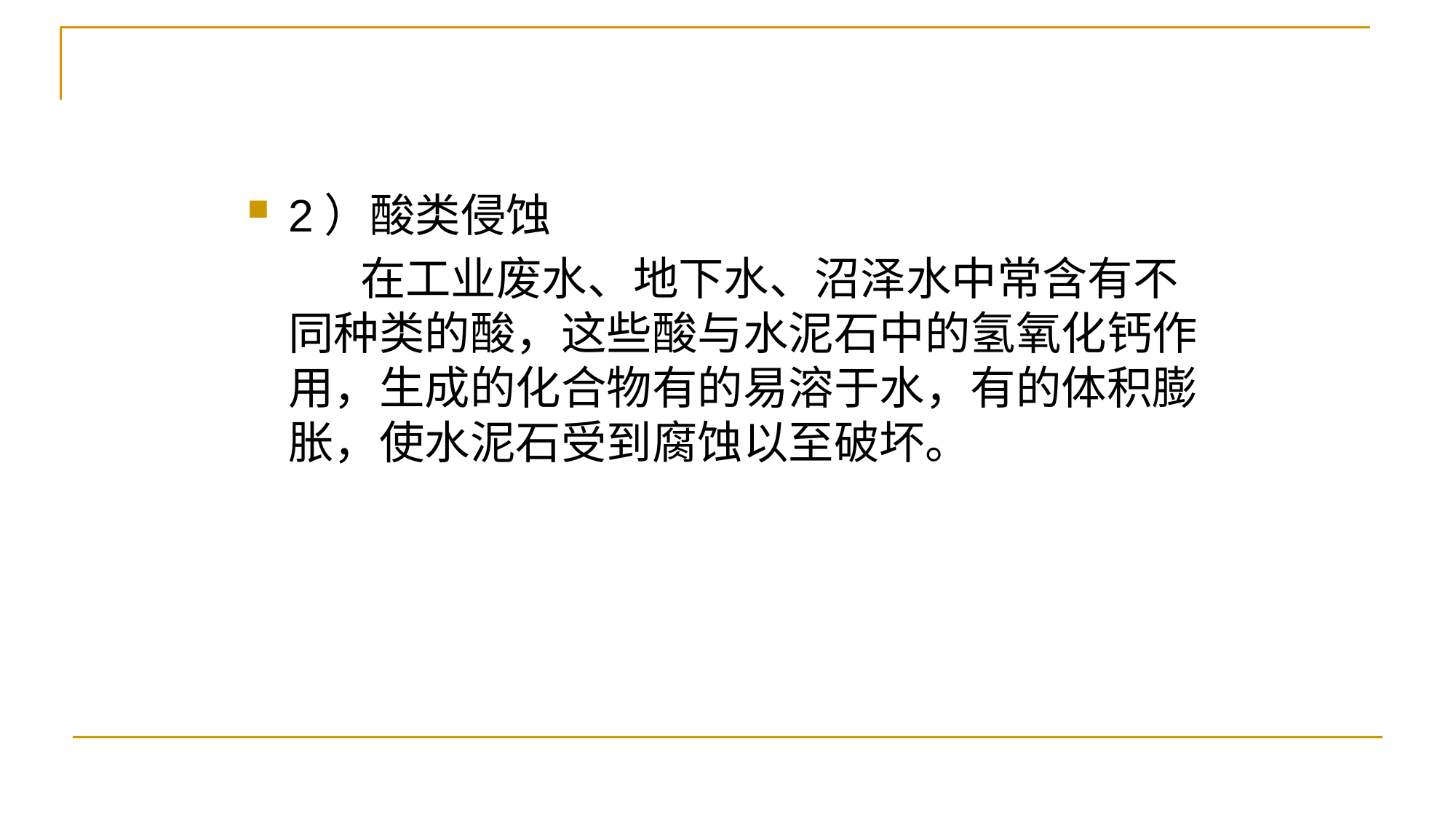

2）酸类侵蚀
          在工业废水、地下水、沼泽水中常含有不同种类的酸，这些酸与水泥石中的氢氧化钙作用，生成的化合物有的易溶于水，有的体积膨胀，使水泥石受到腐蚀以至破坏。